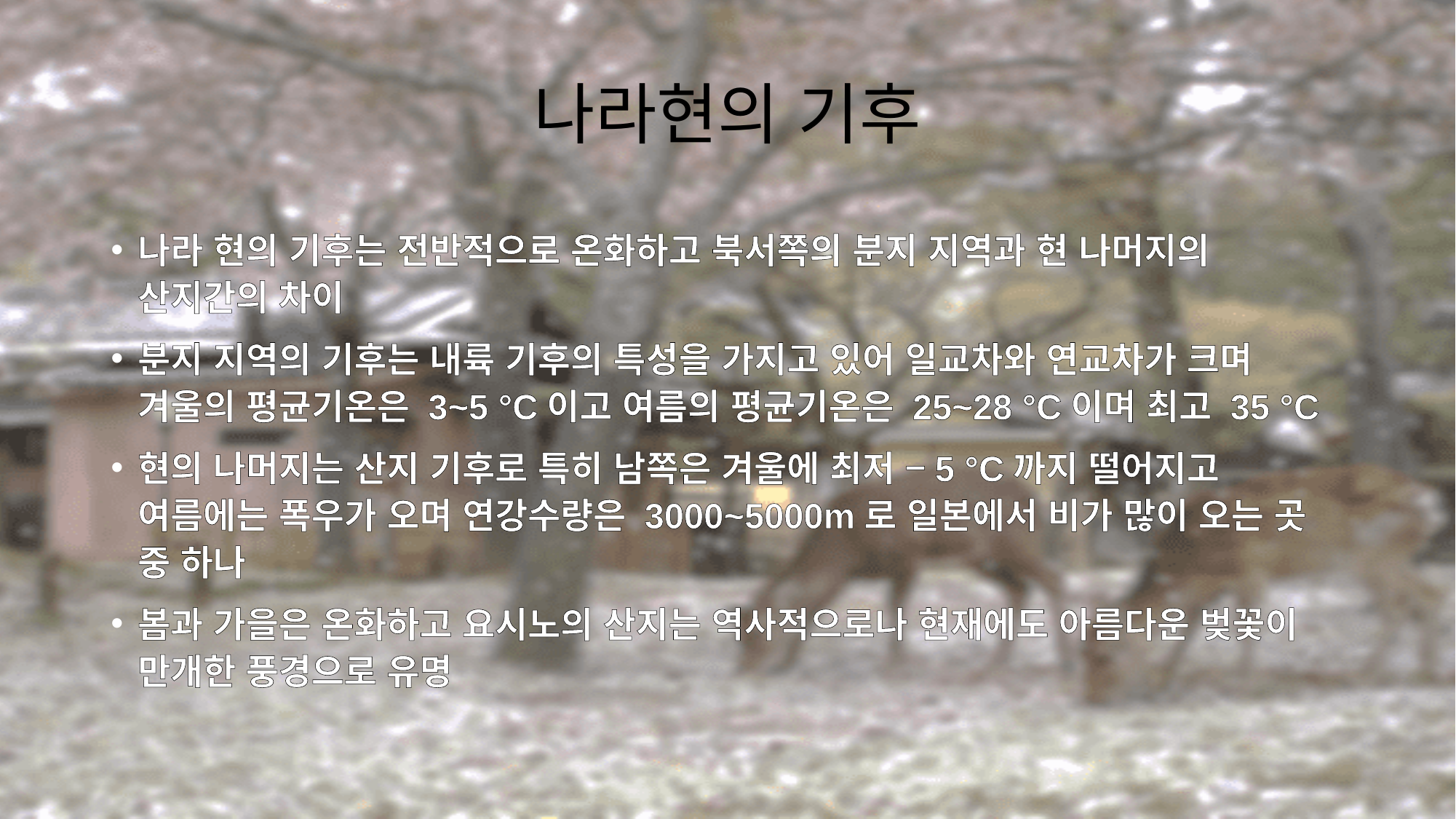

# 나라현의 기후
나라 현의 기후는 전반적으로 온화하고 북서쪽의 분지 지역과 현 나머지의 산지간의 차이
분지 지역의 기후는 내륙 기후의 특성을 가지고 있어 일교차와 연교차가 크며 겨울의 평균기온은 3~5 °C이고 여름의 평균기온은 25~28 °C이며 최고 35 °C
현의 나머지는 산지 기후로 특히 남쪽은 겨울에 최저 −5 °C까지 떨어지고 여름에는 폭우가 오며 연강수량은 3000~5000m로 일본에서 비가 많이 오는 곳 중 하나
봄과 가을은 온화하고 요시노의 산지는 역사적으로나 현재에도 아름다운 벚꽃이 만개한 풍경으로 유명